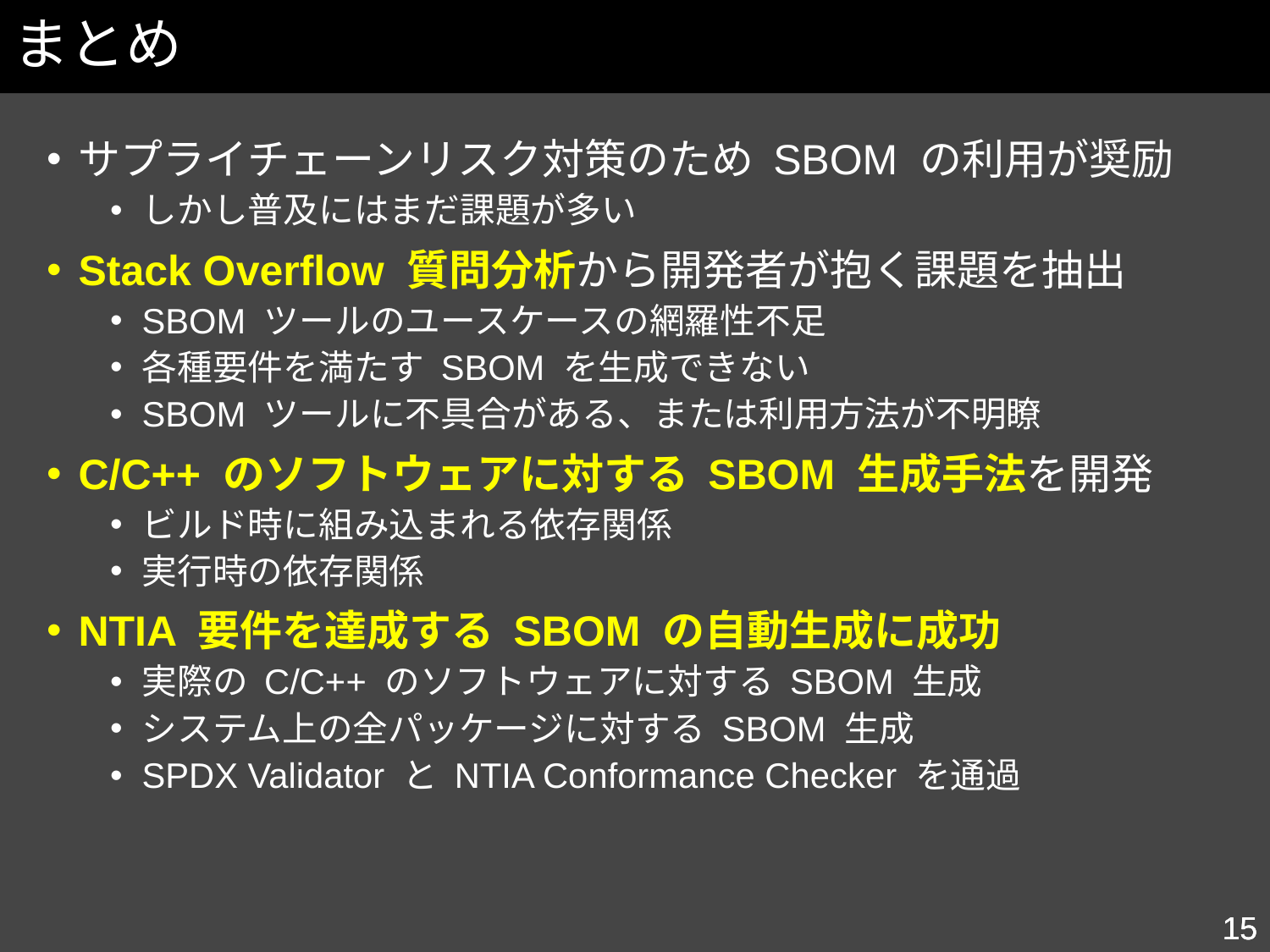

# まとめ
サプライチェーンリスク対策のため SBOM の利用が奨励
しかし普及にはまだ課題が多い
Stack Overflow 質問分析から開発者が抱く課題を抽出
SBOM ツールのユースケースの網羅性不足
各種要件を満たす SBOM を生成できない
SBOM ツールに不具合がある、または利用方法が不明瞭
C/C++ のソフトウェアに対する SBOM 生成手法を開発
ビルド時に組み込まれる依存関係
実行時の依存関係
NTIA 要件を達成する SBOM の自動生成に成功
実際の C/C++ のソフトウェアに対する SBOM 生成
システム上の全パッケージに対する SBOM 生成
SPDX Validator と NTIA Conformance Checker を通過